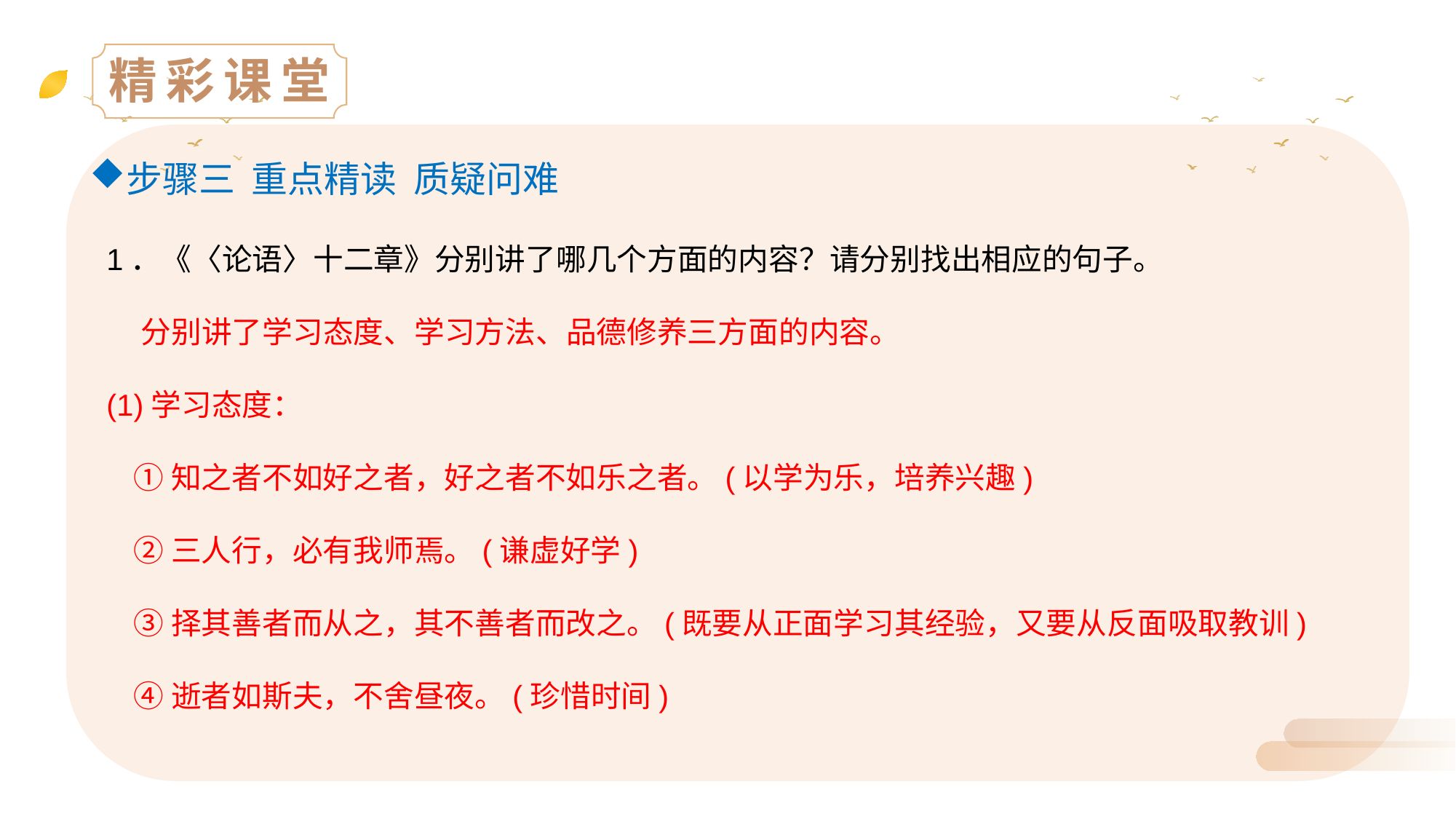

精彩课堂
步骤三  重点精读  质疑问难
1．《〈论语〉十二章》分别讲了哪几个方面的内容？请分别找出相应的句子。
    分别讲了学习态度、学习方法、品德修养三方面的内容。
(1)学习态度：
    ①知之者不如好之者，好之者不如乐之者。(以学为乐，培养兴趣)
    ②三人行，必有我师焉。(谦虚好学)
    ③择其善者而从之，其不善者而改之。(既要从正面学习其经验，又要从反面吸取教训)
    ④逝者如斯夫，不舍昼夜。(珍惜时间)